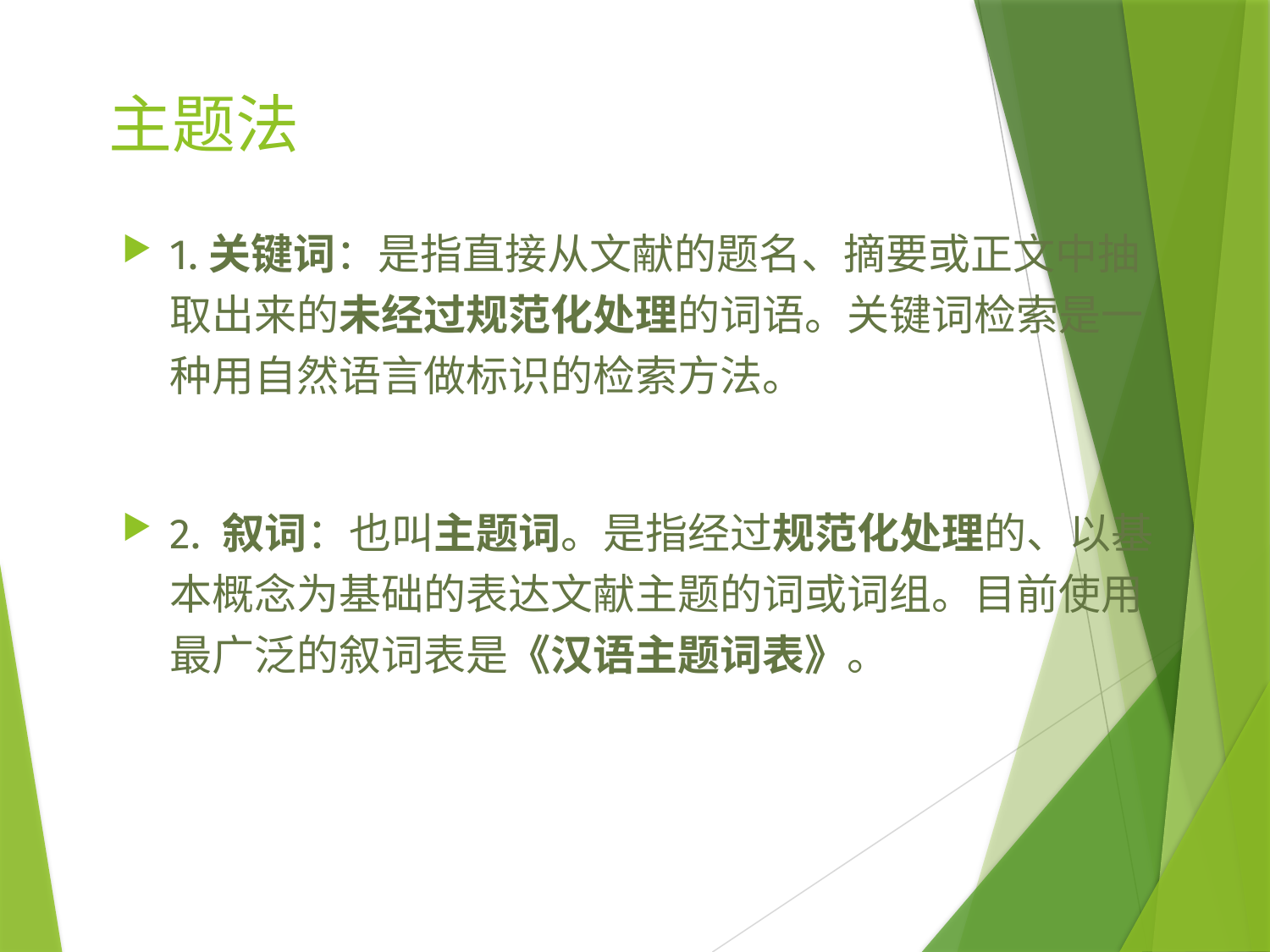

# 主题法
1.关键词：是指直接从文献的题名、摘要或正文中抽取出来的未经过规范化处理的词语。关键词检索是一种用自然语言做标识的检索方法。

2. 叙词：也叫主题词。是指经过规范化处理的、以基本概念为基础的表达文献主题的词或词组。目前使用最广泛的叙词表是《汉语主题词表》。